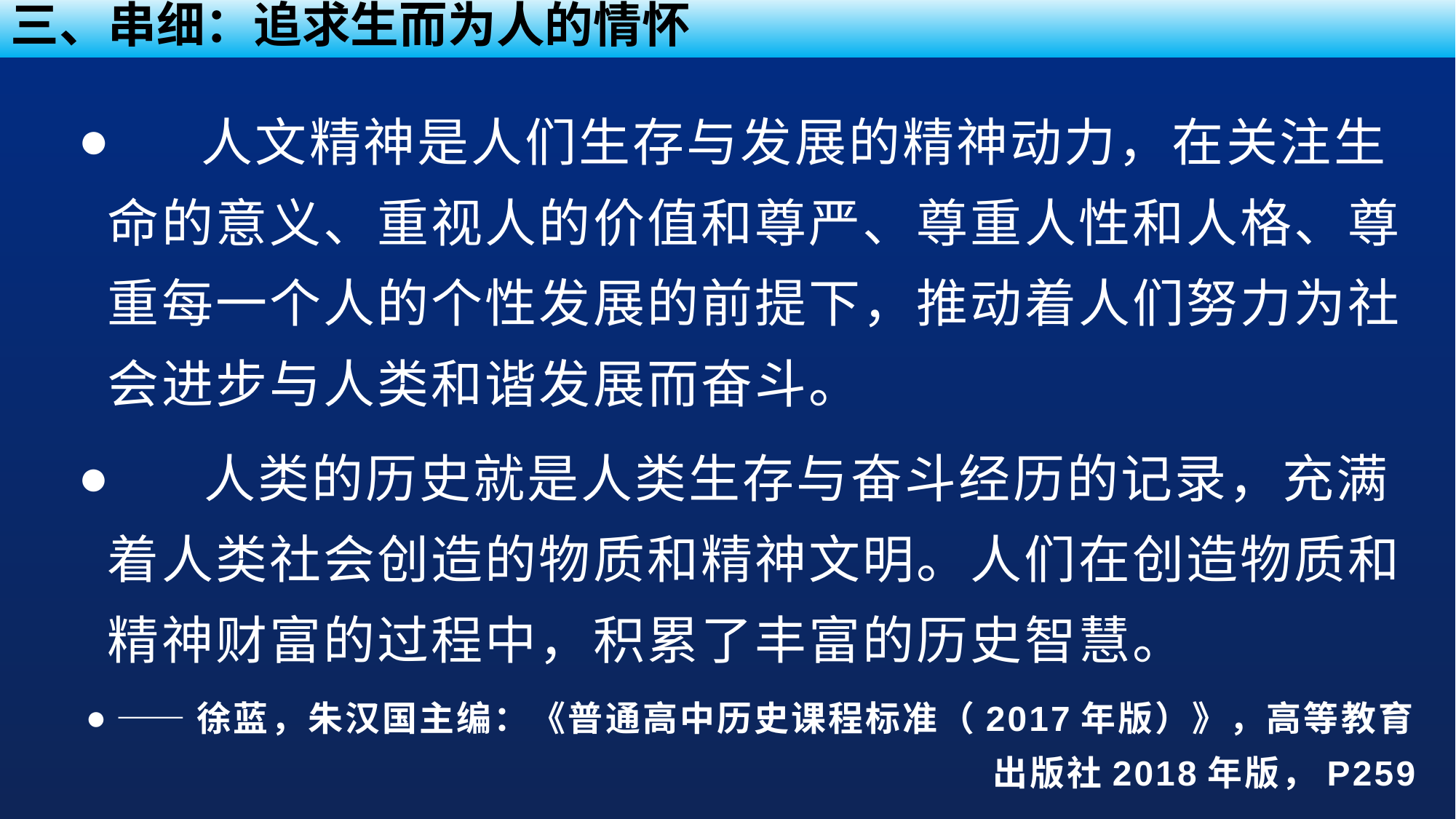

三、串细：追求生而为人的情怀
      人文精神是人们生存与发展的精神动力，在关注生命的意义、重视人的价值和尊严、尊重人性和人格、尊重每一个人的个性发展的前提下，推动着人们努力为社会进步与人类和谐发展而奋斗。
      人类的历史就是人类生存与奋斗经历的记录，充满着人类社会创造的物质和精神文明。人们在创造物质和精神财富的过程中，积累了丰富的历史智慧。
——徐蓝，朱汉国主编：《普通高中历史课程标准（2017年版）》，高等教育出版社2018年版，P259